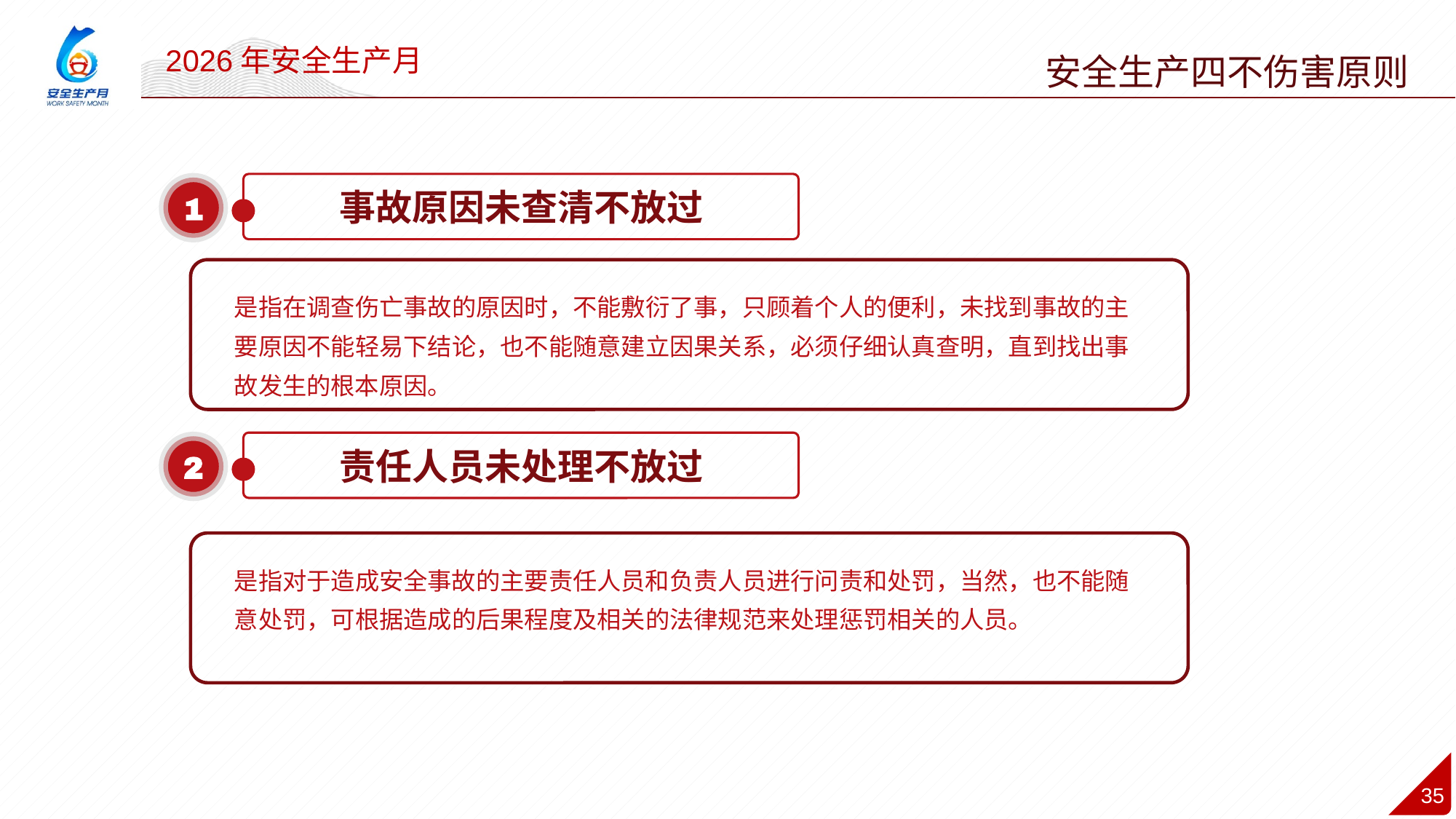

安全生产四不伤害原则
事故原因未查清不放过

1

是指在调查伤亡事故的原因时，不能敷衍了事，只顾着个人的便利，未找到事故的主要原因不能轻易下结论，也不能随意建立因果关系，必须仔细认真查明，直到找出事故发生的根本原因。
责任人员未处理不放过

2

是指对于造成安全事故的主要责任人员和负责人员进行问责和处罚，当然，也不能随意处罚，可根据造成的后果程度及相关的法律规范来处理惩罚相关的人员。